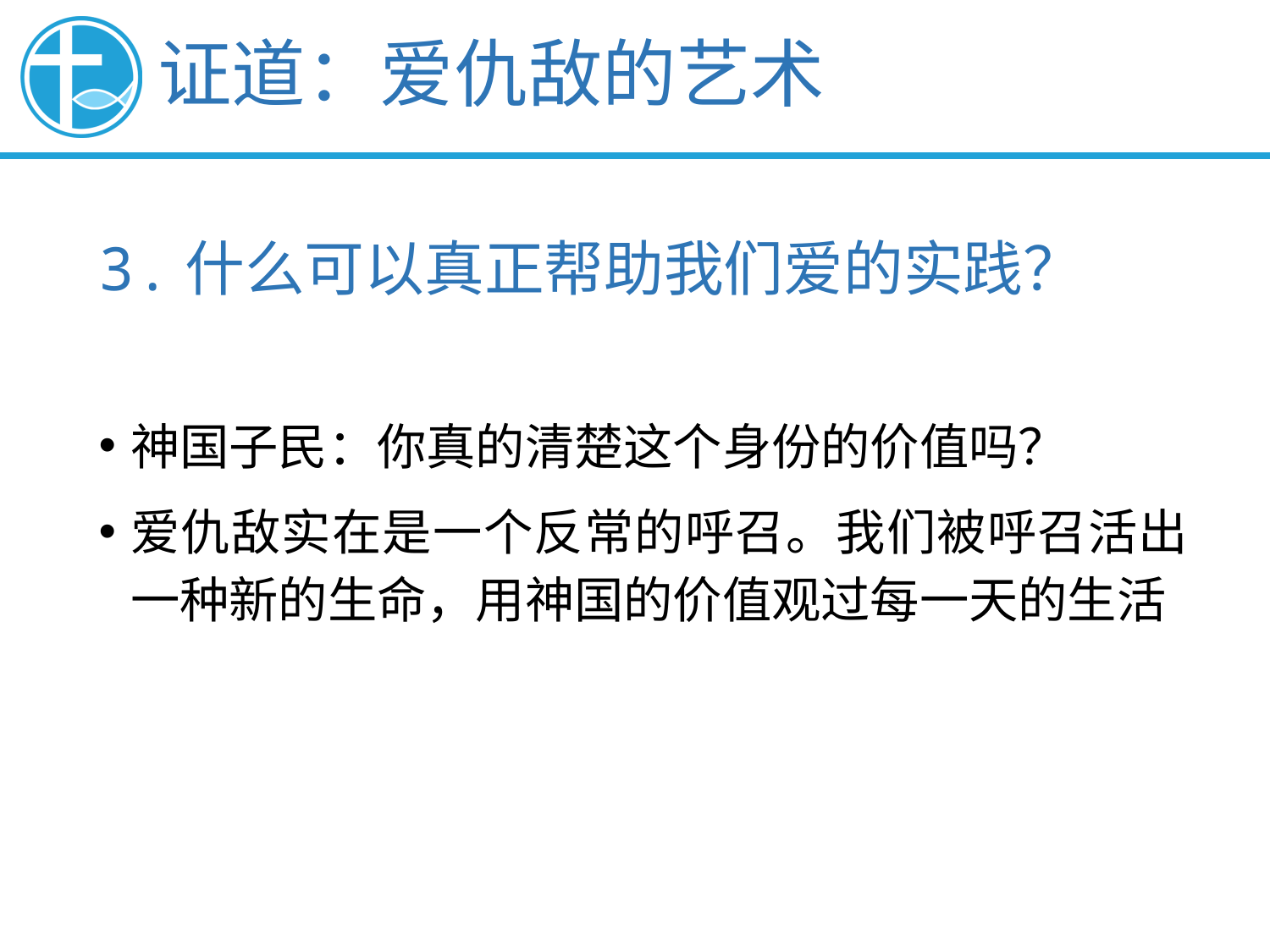

证道：爱仇敌的艺术
3.什么可以真正帮助我们爱的实践？

神国子民：你真的清楚这个身份的价值吗？
爱仇敌实在是一个反常的呼召。我们被呼召活出一种新的生命，用神国的价值观过每一天的生活